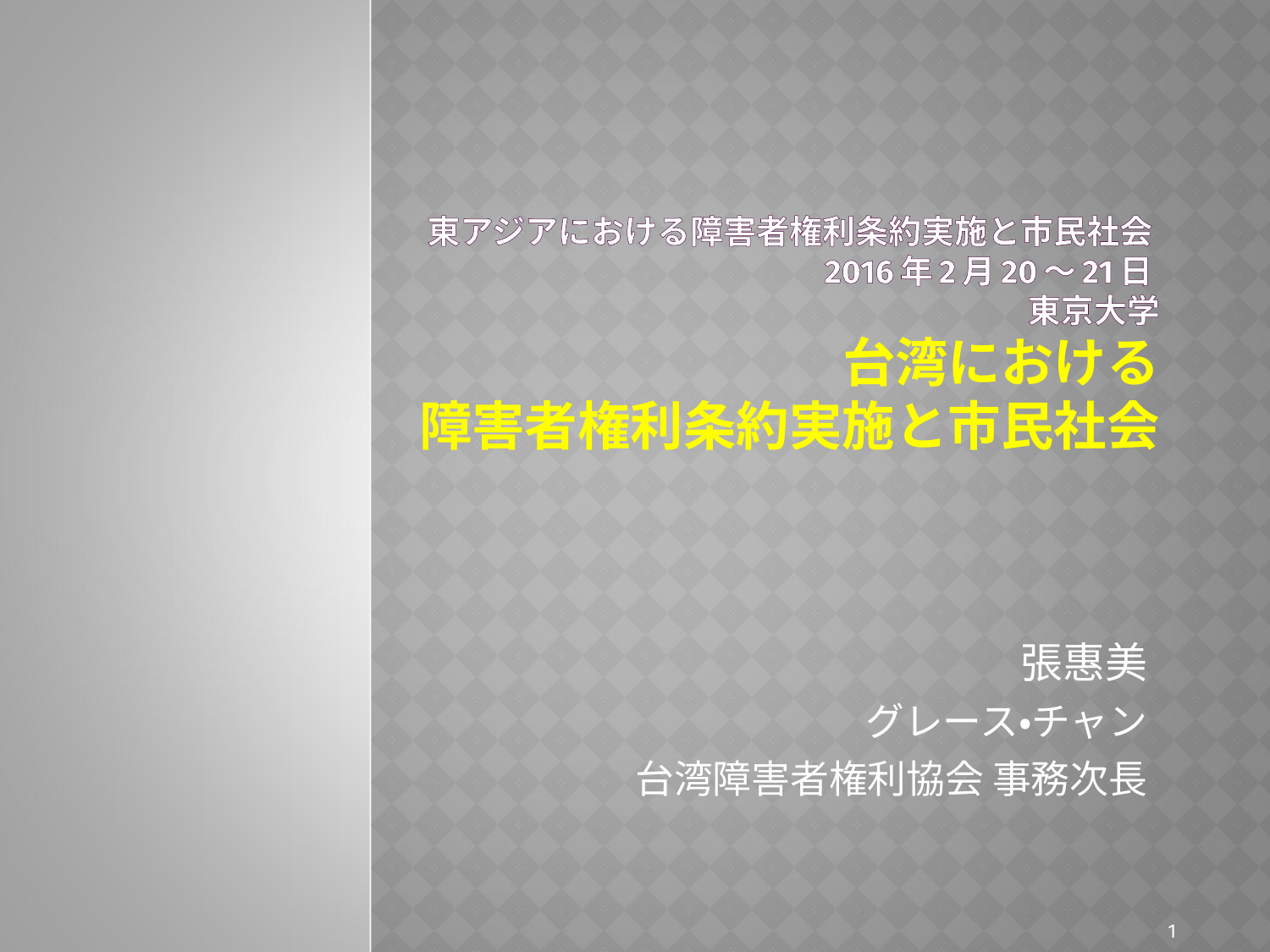

# 東アジアにおける障害者権利条約実施と市民社会 2016年2月20～21日 東京大学 台湾における 障害者権利条約実施と市民社会
張惠美
グレース・チャン
台湾障害者権利協会 事務次長

1